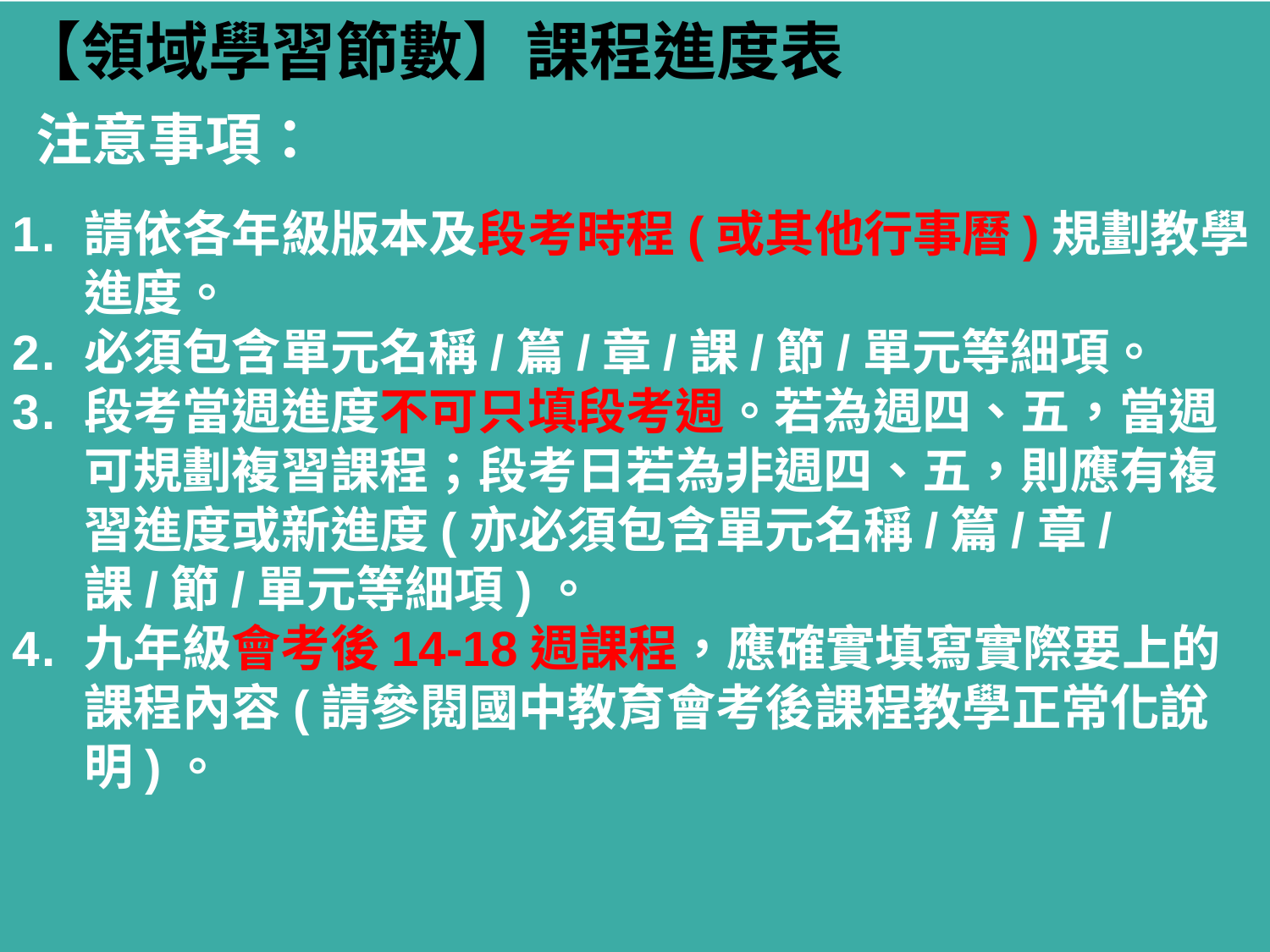

【領域學習節數】課程進度表

注意事項：
請依各年級版本及段考時程(或其他行事曆)規劃教學進度。
必須包含單元名稱/篇/章/課/節/單元等細項。
段考當週進度不可只填段考週。若為週四、五，當週可規劃複習課程；段考日若為非週四、五，則應有複習進度或新進度(亦必須包含單元名稱/篇/章/課/節/單元等細項)。
九年級會考後14-18週課程，應確實填寫實際要上的課程內容(請參閱國中教育會考後課程教學正常化說明)。